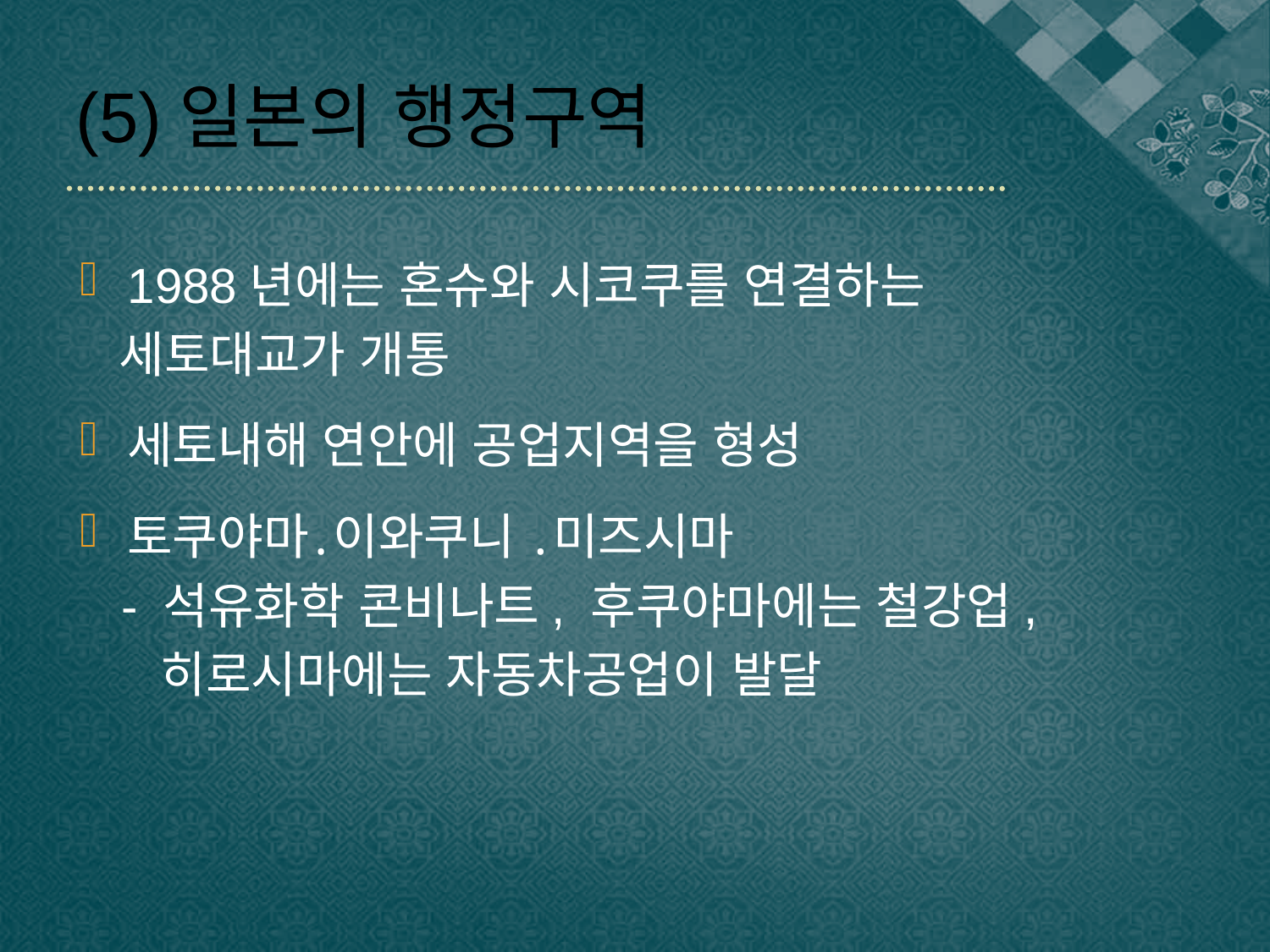

# (5)일본의 행정구역
1988년에는 혼슈와 시코쿠를 연결하는
  세토대교가 개통

세토내해 연안에 공업지역을 형성

토쿠야마․이와쿠니 ․미즈시마
   - 석유화학 콘비나트, 후쿠야마에는 철강업,
     히로시마에는 자동차공업이 발달